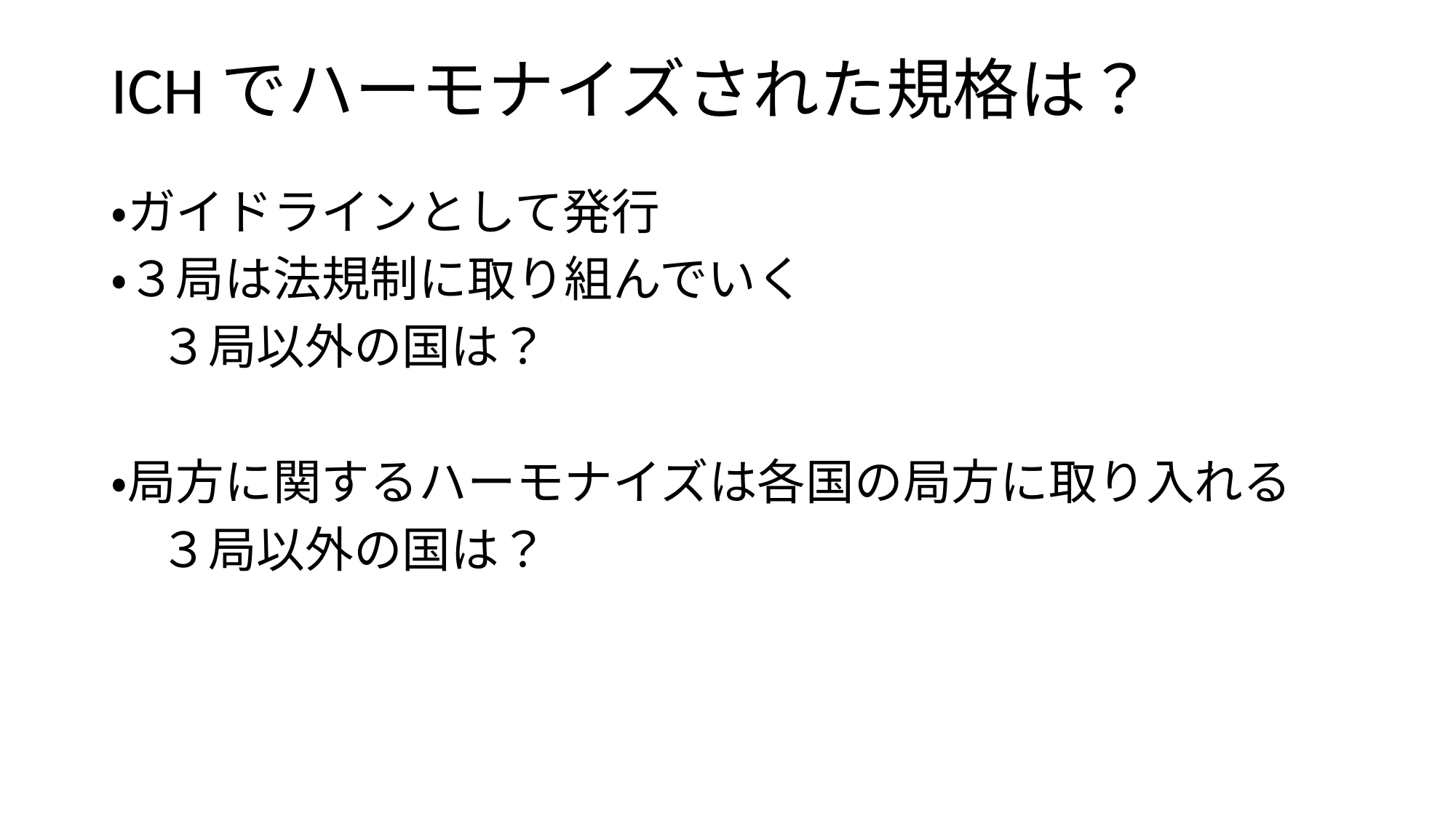

# ICHでハーモナイズされた規格は？
・ガイドラインとして発行
・３局は法規制に取り組んでいく
　３局以外の国は？

・局方に関するハーモナイズは各国の局方に取り入れる
　３局以外の国は？